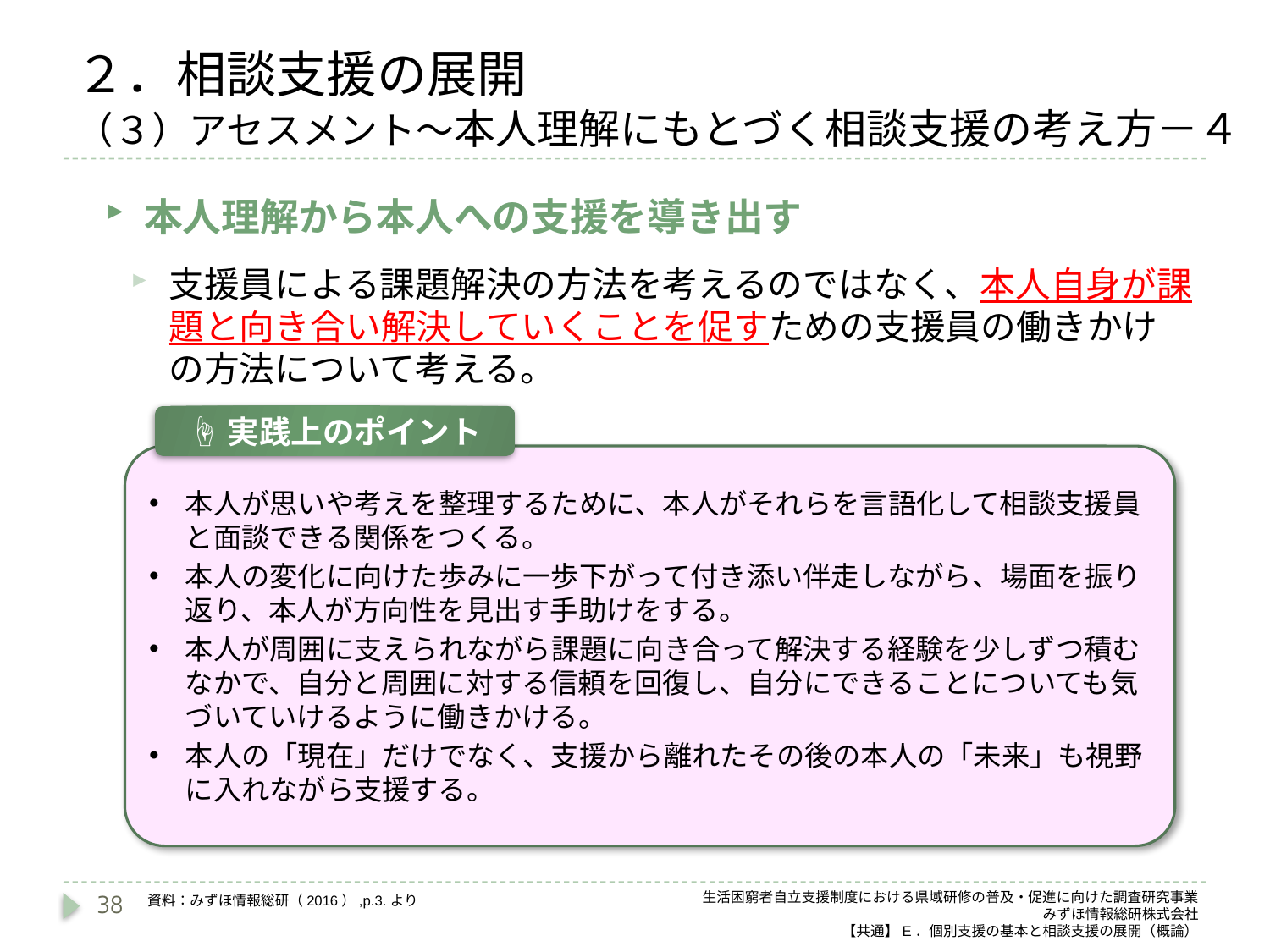

# ２．相談支援の展開 （３）アセスメント～本人理解にもとづく相談支援の考え方－４
本人理解から本人への支援を導き出す

支援員による課題解決の方法を考えるのではなく、本人自身が課題と向き合い解決していくことを促すための支援員の働きかけの方法について考える。
☝実践上のポイント
本人が思いや考えを整理するために、本人がそれらを言語化して相談支援員と面談できる関係をつくる。
本人の変化に向けた歩みに一歩下がって付き添い伴走しながら、場面を振り返り、本人が方向性を見出す手助けをする。
本人が周囲に支えられながら課題に向き合って解決する経験を少しずつ積むなかで、自分と周囲に対する信頼を回復し、自分にできることについても気づいていけるように働きかける。
本人の「現在」だけでなく、支援から離れたその後の本人の「未来」も視野に入れながら支援する。
38
生活困窮者自立支援制度における県域研修の普及・促進に向けた調査研究事業
みずほ情報総研株式会社
【共通】E．個別支援の基本と相談支援の展開（概論）

資料：みずほ情報総研（2016）,p.3.より